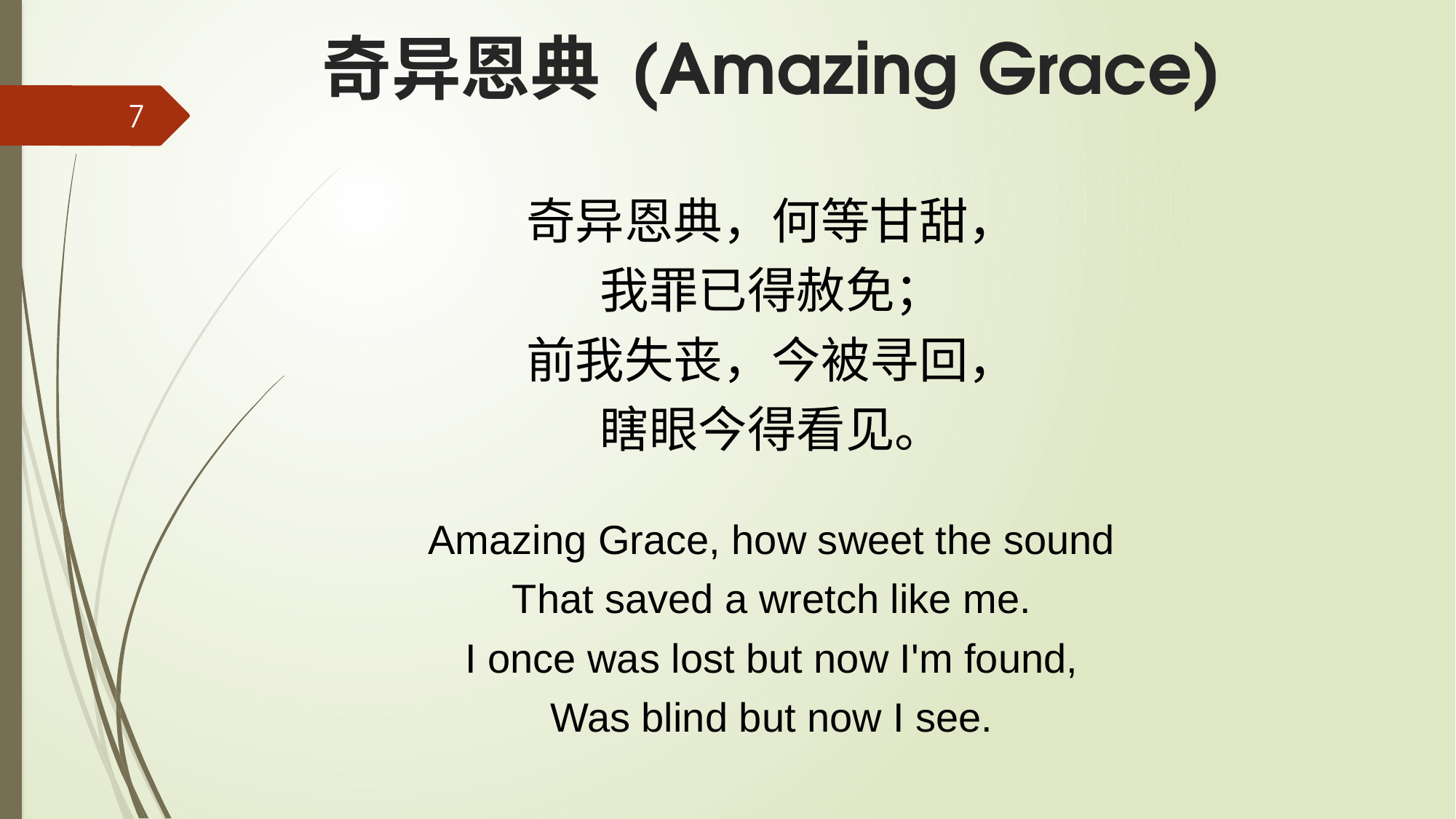

# 奇异恩典 (Amazing Grace)
7
奇异恩典，何等甘甜，
我罪已得赦免；
前我失丧，今被寻回，
瞎眼今得看见。

Amazing Grace, how sweet the sound
That saved a wretch like me.
I once was lost but now I'm found,
Was blind but now I see.